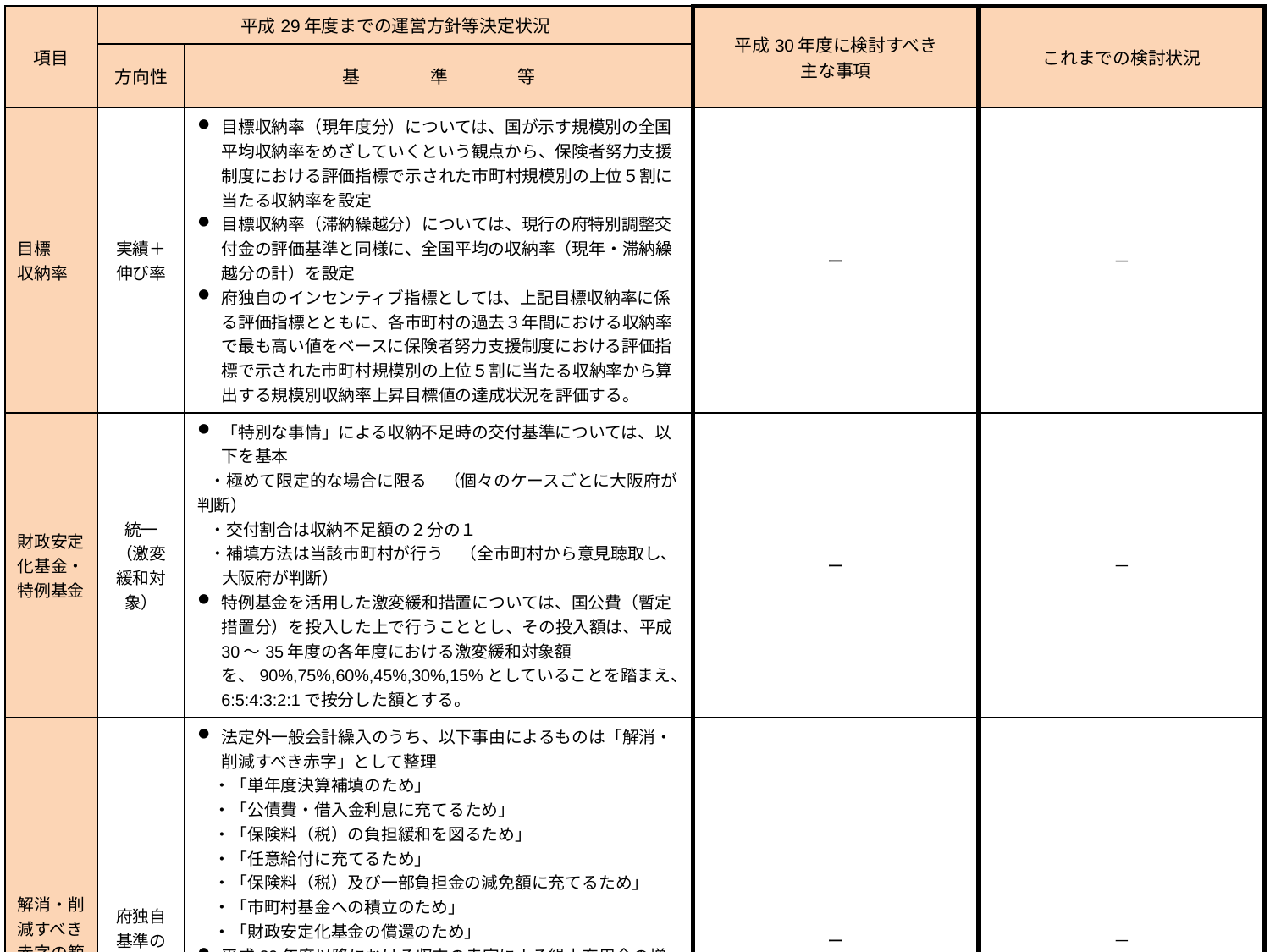

| 項目 | 平成29年度までの運営方針等決定状況 |  | 平成30年度に検討すべき 主な事項 | これまでの検討状況 |
| --- | --- | --- | --- | --- |
|  | 方向性 | 基　　　　準　　　　等 |  |  |
| 目標 収納率 | 実績＋伸び率 | 目標収納率（現年度分）については、国が示す規模別の全国平均収納率をめざしていくという観点から、保険者努力支援制度における評価指標で示された市町村規模別の上位５割に当たる収納率を設定 目標収納率（滞納繰越分）については、現行の府特別調整交付金の評価基準と同様に、全国平均の収納率（現年・滞納繰越分の計）を設定 府独自のインセンティブ指標としては、上記目標収納率に係る評価指標とともに、各市町村の過去３年間における収納率で最も高い値をベースに保険者努力支援制度における評価指標で示された市町村規模別の上位５割に当たる収納率から算出する規模別収納率上昇目標値の達成状況を評価する。 | ー | － |
| 財政安定化基金・特例基金 | 統一 （激変緩和対象） | 「特別な事情」による収納不足時の交付基準については、以下を基本 ・極めて限定的な場合に限る　（個々のケースごとに大阪府が判断） ・交付割合は収納不足額の２分の１ ・補填方法は当該市町村が行う　（全市町村から意見聴取し、大阪府が判断） 特例基金を活用した激変緩和措置については、国公費（暫定措置分）を投入した上で行うこととし、その投入額は、平成30～35年度の各年度における激変緩和対象額を、90%,75%,60%,45%,30%,15%としていることを踏まえ、6:5:4:3:2:1で按分した額とする。 | ー | － |
| 解消・削減すべき赤字の範囲 | 府独自基準の設定 | 法定外一般会計繰入のうち、以下事由によるものは「解消・削減すべき赤字」として整理 　・「単年度決算補填のため」 　・「公債費・借入金利息に充てるため」 　・「保険料（税）の負担緩和を図るため」 　・「任意給付に充てるため」 　・「保険料（税）及び一部負担金の減免額に充てるため」 　・「市町村基金への積立のため」 　・「財政安定化基金の償還のため」 平成29年度以降における収支の赤字による繰上充用金の増加分についても、「解消・削減すべき赤字」と整理 平成28年度決算においてなお残る累積赤字については、当該市町村が責任を持って、平成29年度決算までに解消する（新制度施行時において、なお累積赤字を解消できていない場合は、「大阪府赤字解消計画基準」に基づき市町村が策定した赤字解消計画に基づいて解消をめざす。なお、計画策定対象外の市町村にあっても早期の解消をめざす。）。 | ー | － |